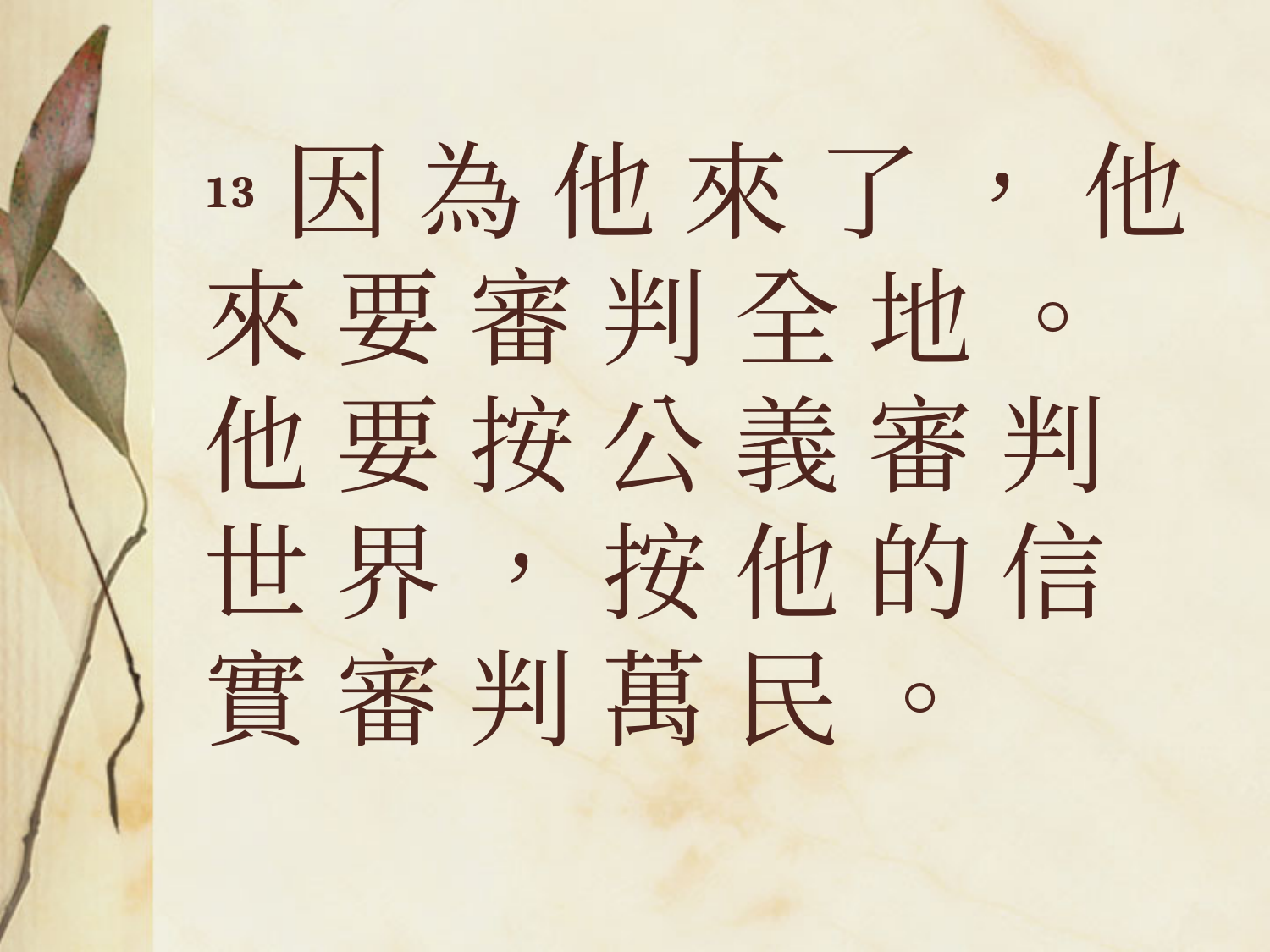

# 13 因 為 他 來 了 ， 他 來 要 審 判 全 地 。 他 要 按 公 義 審 判 世 界 ， 按 他 的 信 實 審 判 萬 民 。